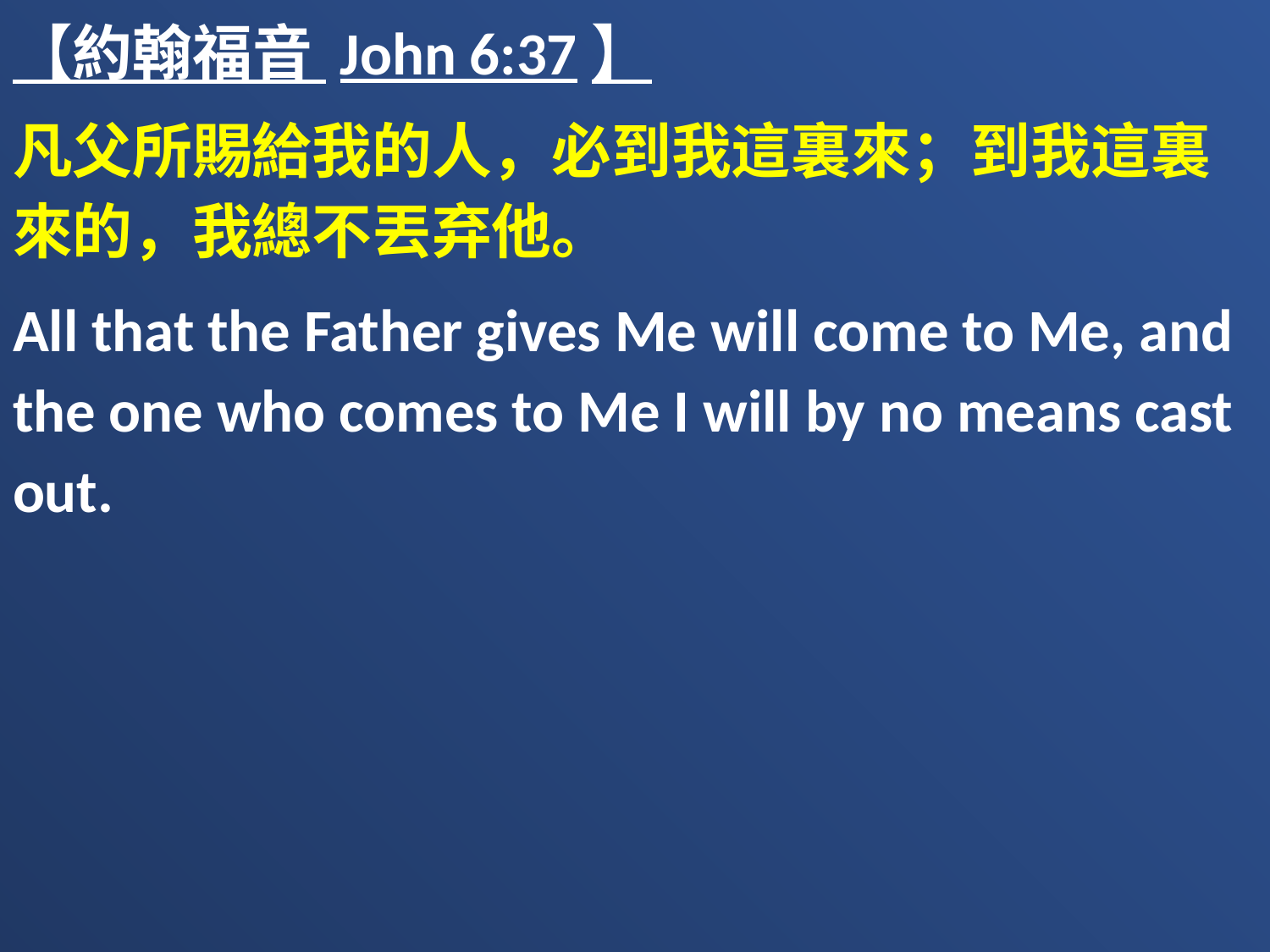

【約翰福音 John 6:37】
凡父所賜給我的人，必到我這裏來；到我這裏來的，我總不丟弃他。
All that the Father gives Me will come to Me, and the one who comes to Me I will by no means cast out.